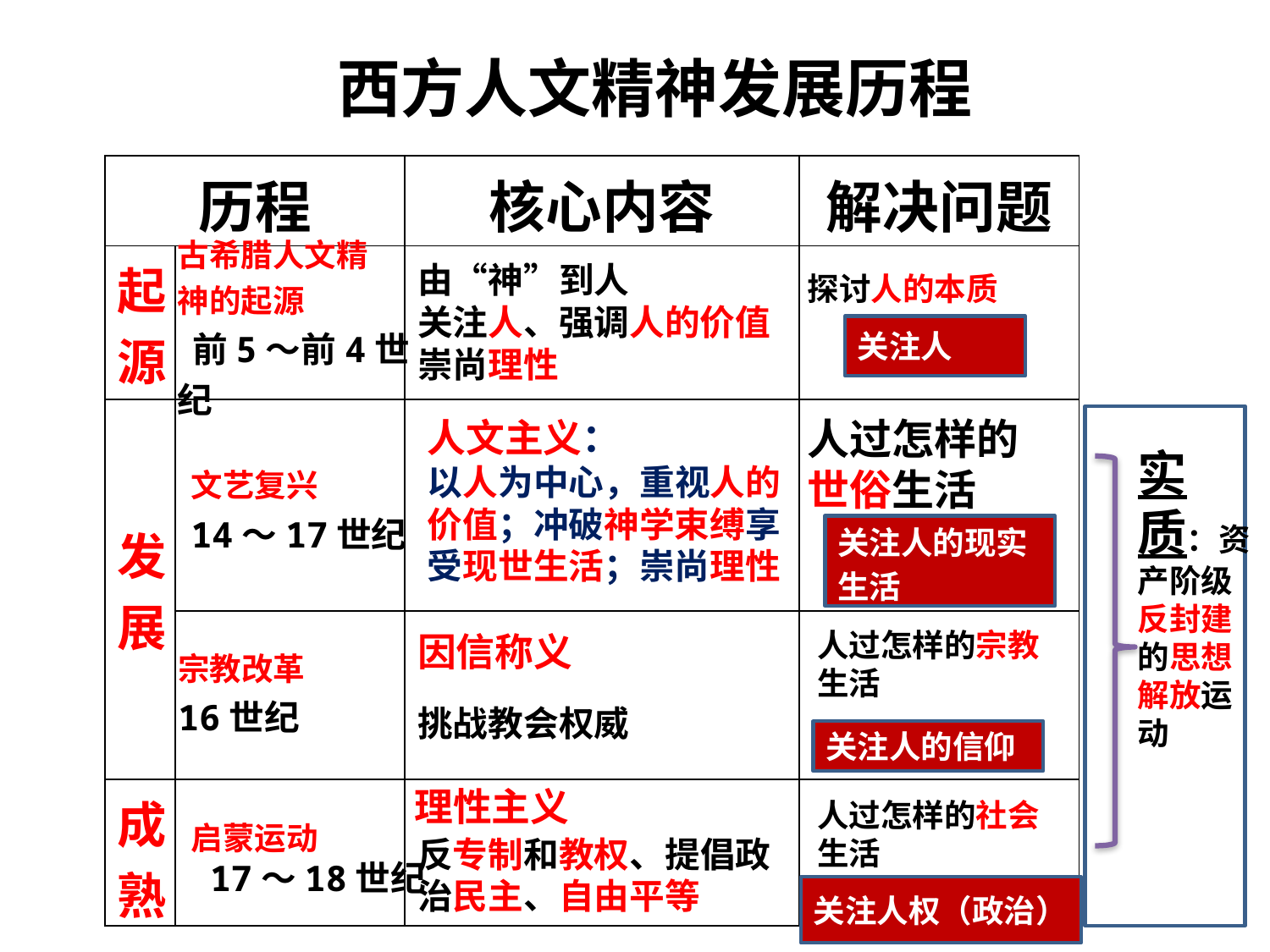

西方人文精神发展历程
| 历程 |  | 核心内容 | 解决问题 |
| --- | --- | --- | --- |
| 起源 |  |  |  |
| 发展 |  |  |  |
|  |  |  |  |
| 成熟 |  |  |  |
古希腊人文精
神的起源
 前5～前4世纪
由“神”到人
关注人、强调人的价值
崇尚理性
探讨人的本质
关注人
人文主义：
以人为中心，重视人的价值；冲破神学束缚享受现世生活；崇尚理性

人过怎样的
世俗生活
文艺复兴
14～17世纪
实质：资产阶级
反封建的思想解放运动

关注人的现实生活
人过怎样的宗教生活
因信称义
宗教改革
16世纪

挑战教会权威
关注人的信仰
理性主义
人过怎样的社会生活
启蒙运动
 17～18世纪

反专制和教权、提倡政治民主、自由平等
关注人权（政治）